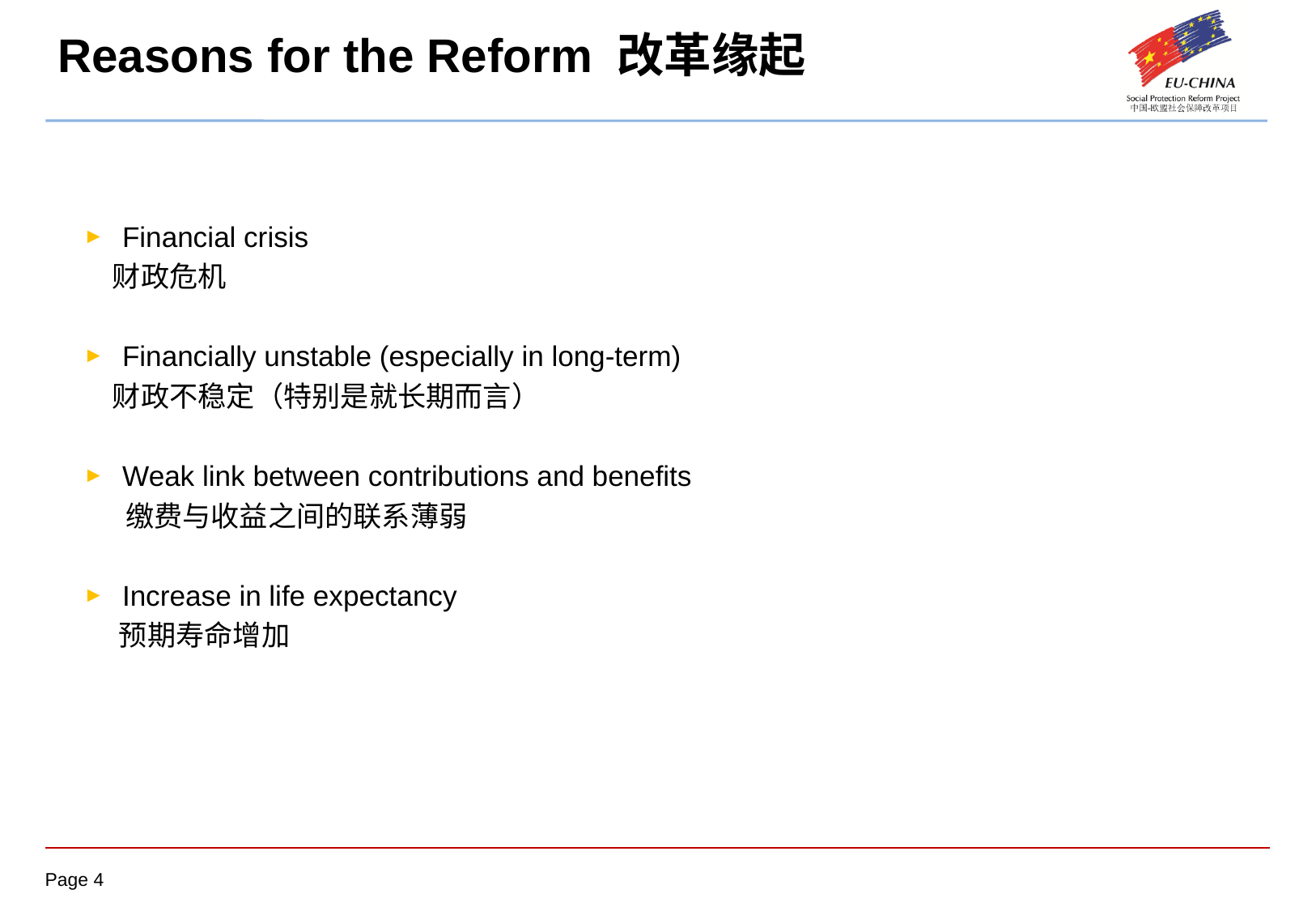

# Reasons for the Reform 改革缘起
Financial crisis
    财政危机

Financially unstable (especially in long-term)
    财政不稳定（特别是就长期而言）

Weak link between contributions and benefits
      缴费与收益之间的联系薄弱

Increase in life expectancy
     预期寿命增加